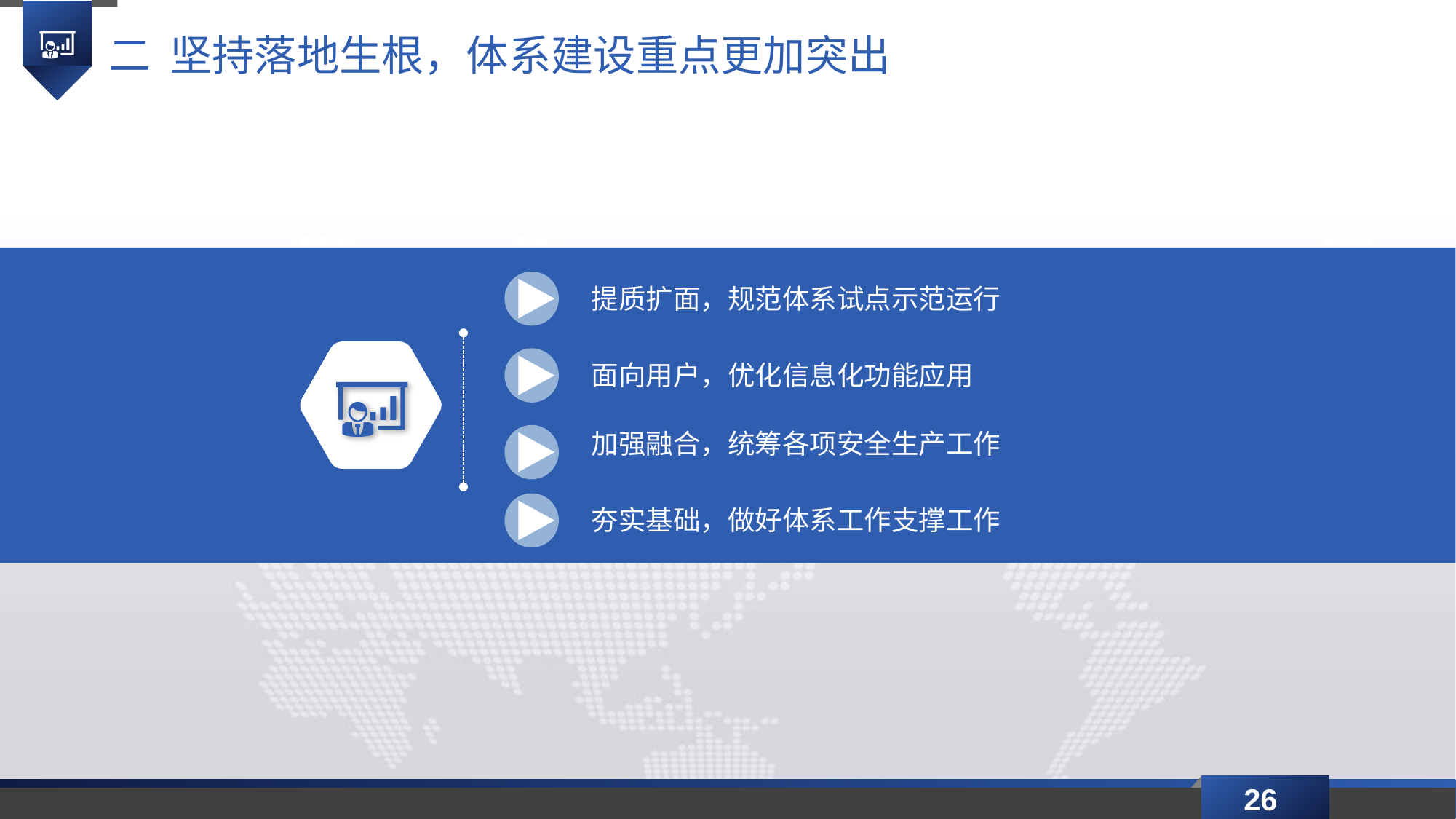

二  坚持落地生根，体系建设重点更加突出

提质扩面，规范体系试点示范运行

面向用户，优化信息化功能应用

加强融合，统筹各项安全生产工作

夯实基础，做好体系工作支撑工作

26

延时符